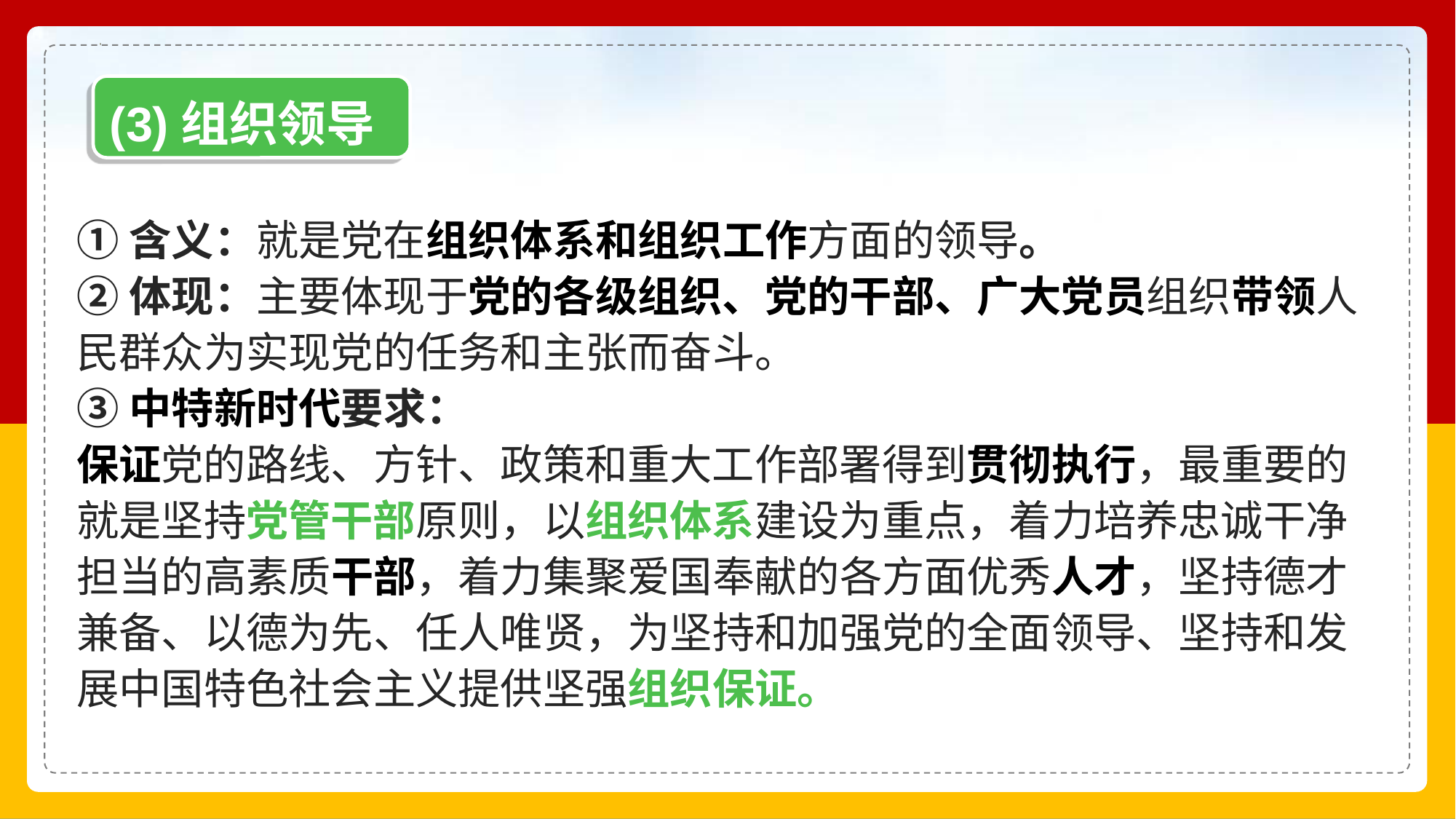

(3)组织领导
①含义：就是党在组织体系和组织工作方面的领导。
②体现：主要体现于党的各级组织、党的干部、广大党员组织带领人民群众为实现党的任务和主张而奋斗。
③中特新时代要求：
保证党的路线、方针、政策和重大工作部署得到贯彻执行，最重要的就是坚持党管干部原则，以组织体系建设为重点，着力培养忠诚干净担当的高素质干部，着力集聚爱国奉献的各方面优秀人才，坚持德才兼备、以德为先、任人唯贤，为坚持和加强党的全面领导、坚持和发展中国特色社会主义提供坚强组织保证。